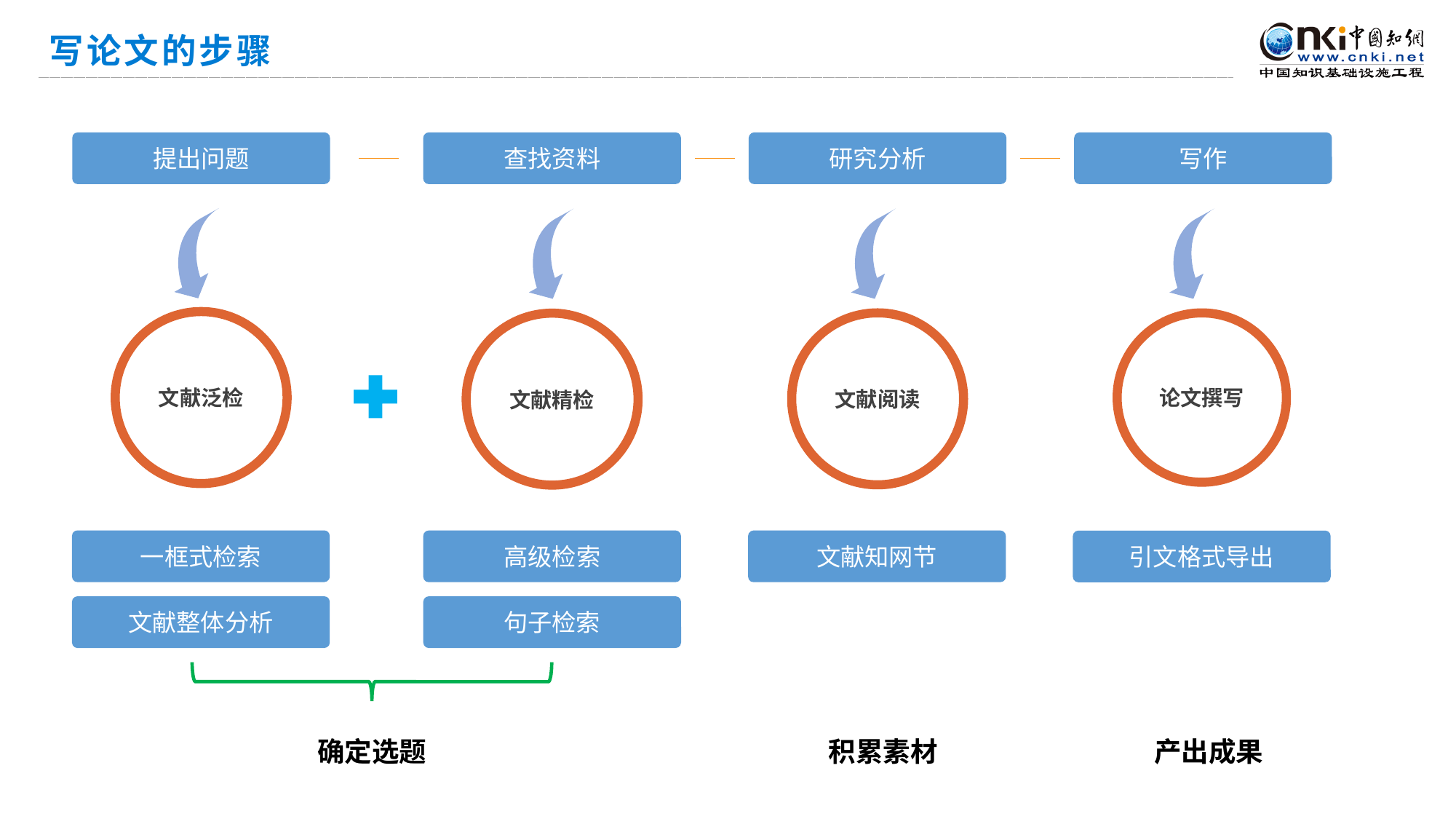

# 写论文的步骤
提出问题
研究分析
写作
查找资料

文献泛检
文献阅读
论文撰写
文献精检

一框式检索
高级检索
文献知网节
引文格式导出
文献整体分析
句子检索
积累素材
确定选题
产出成果